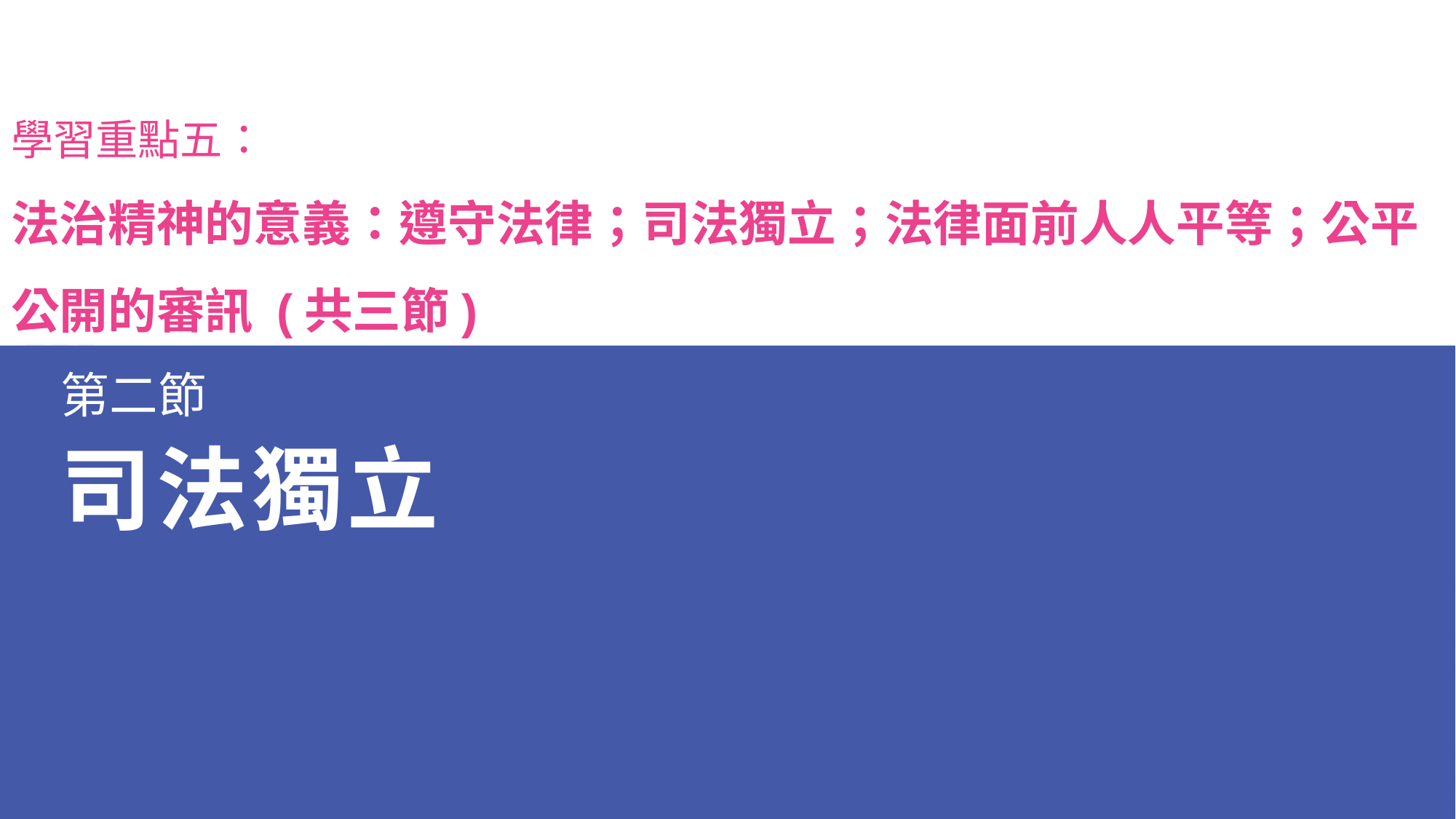

學習重點五：
法治精神的意義：遵守法律；司法獨立；法律面前人人平等；公平公開的審訊 (共三節)
第二節
# 司法獨立